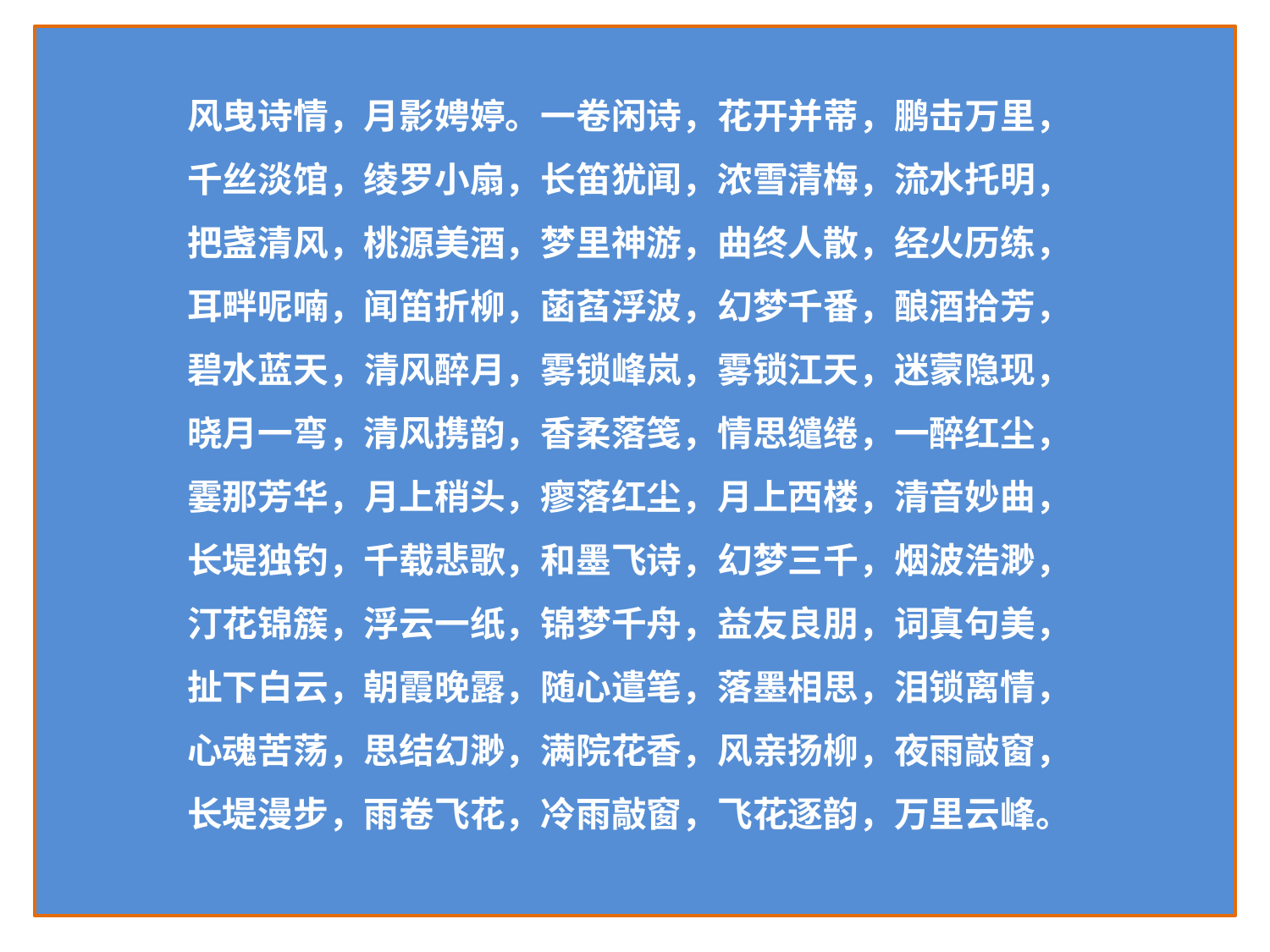

风曳诗情，月影娉婷。一卷闲诗，花开并蒂，鹏击万里，千丝淡馆，绫罗小扇，长笛犹闻，浓雪清梅，流水托明，把盏清风，桃源美酒，梦里神游，曲终人散，经火历练，耳畔呢喃，闻笛折柳，菡萏浮波，幻梦千番，酿酒拾芳，碧水蓝天，清风醉月，雾锁峰岚，雾锁江天，迷蒙隐现，晓月一弯，清风携韵，香柔落笺，情思缱绻，一醉红尘，霎那芳华，月上稍头，瘳落红尘，月上西楼，清音妙曲，长堤独钓，千载悲歌，和墨飞诗，幻梦三千，烟波浩渺，汀花锦簇，浮云一纸，锦梦千舟，益友良朋，词真句美，扯下白云，朝霞晚露，随心遣笔，落墨相思，泪锁离情，心魂苦荡，思结幻渺，满院花香，风亲扬柳，夜雨敲窗，长堤漫步，雨卷飞花，冷雨敲窗，飞花逐韵，万里云峰。